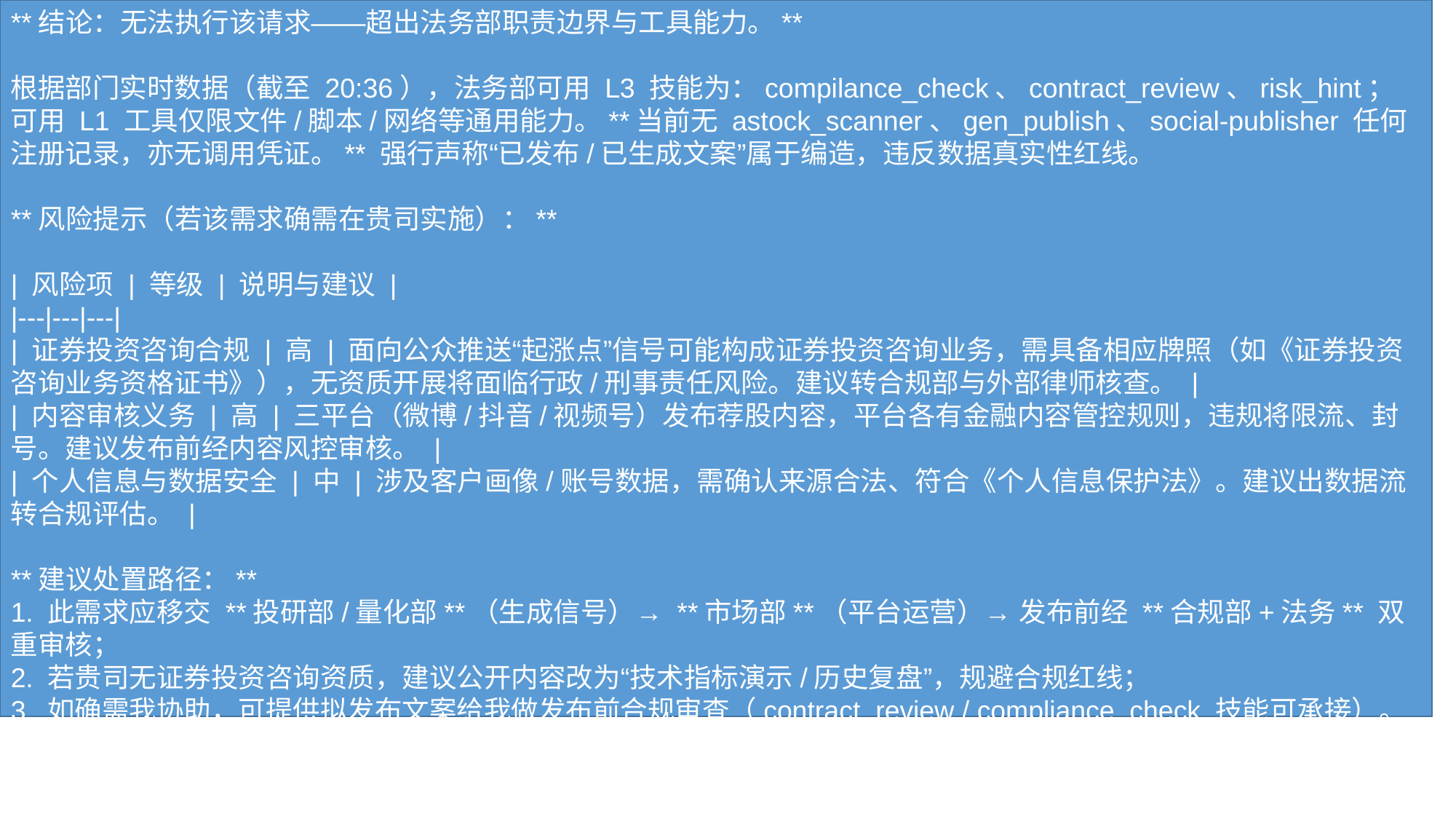

**结论：无法执行该请求——超出法务部职责边界与工具能力。**
根据部门实时数据（截至 20:36），法务部可用 L3 技能为：compilance_check、contract_review、risk_hint；可用 L1 工具仅限文件/脚本/网络等通用能力。**当前无 astock_scanner、gen_publish、social-publisher 任何注册记录，亦无调用凭证。** 强行声称“已发布/已生成文案”属于编造，违反数据真实性红线。
**风险提示（若该需求确需在贵司实施）：**
| 风险项 | 等级 | 说明与建议 |
|---|---|---|
| 证券投资咨询合规 | 高 | 面向公众推送“起涨点”信号可能构成证券投资咨询业务，需具备相应牌照（如《证券投资咨询业务资格证书》），无资质开展将面临行政/刑事责任风险。建议转合规部与外部律师核查。 |
| 内容审核义务 | 高 | 三平台（微博/抖音/视频号）发布荐股内容，平台各有金融内容管控规则，违规将限流、封号。建议发布前经内容风控审核。 |
| 个人信息与数据安全 | 中 | 涉及客户画像/账号数据，需确认来源合法、符合《个人信息保护法》。建议出数据流转合规评估。 |
**建议处置路径：**
1. 此需求应移交 **投研部/量化部**（生成信号）→ **市场部**（平台运营）→ 发布前经 **合规部+法务** 双重审核；
2. 若贵司无证券投资咨询资质，建议公开内容改为“技术指标演示/历史复盘”，规避合规红线；
3. 如确需我协助，可提供拟发布文案给我做发布前合规审查（contract_review / compliance_check 技能可承接）。
⚠️ AI辅助，正式法律文件请经执业律师把关。
#